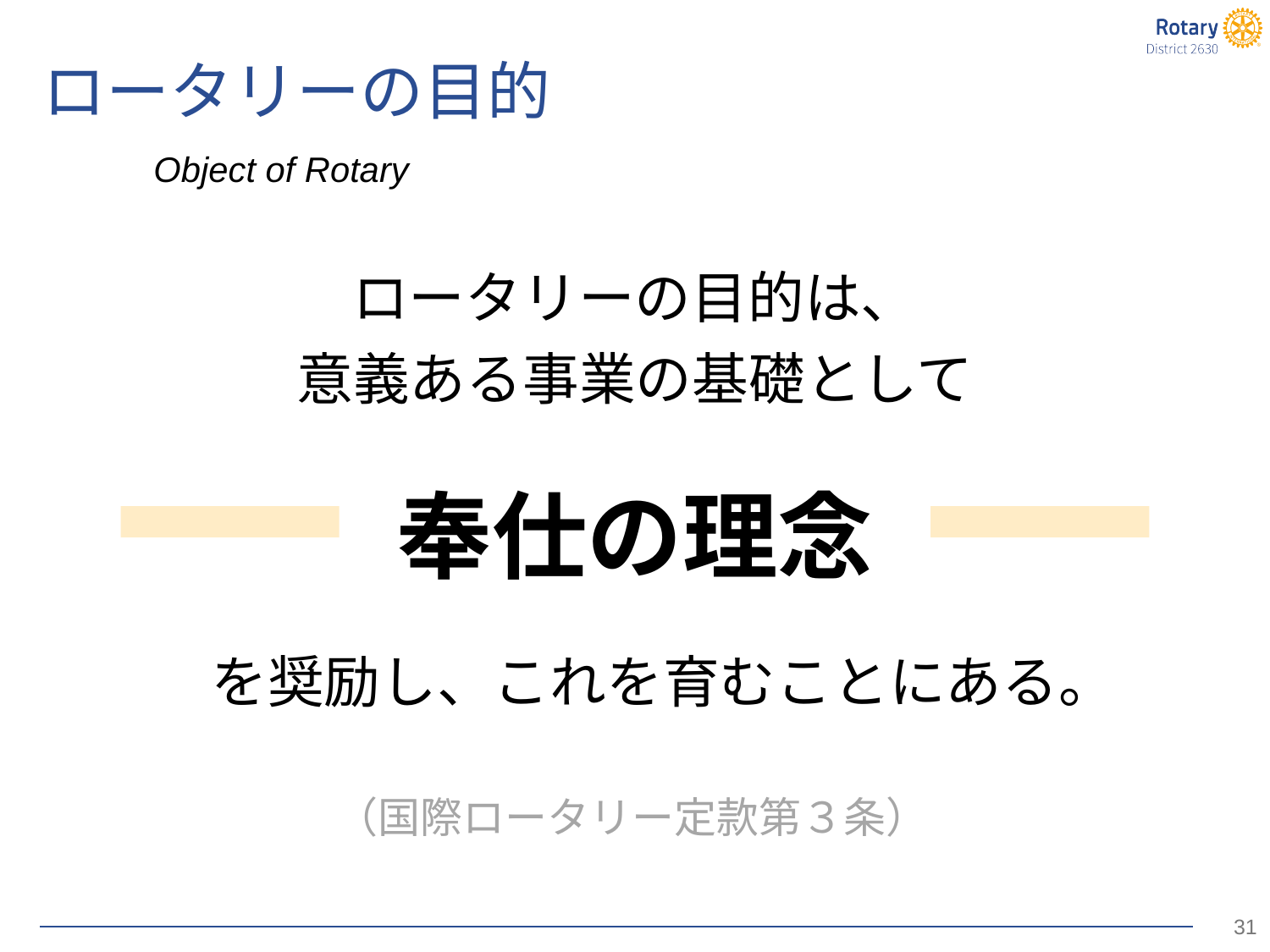

# ロータリーの目的
Object of Rotary
ロータリーの目的は、
意義ある事業の基礎として
奉仕の理念
　を奨励し、これを育むことにある。

（国際ロータリー定款第３条）
31